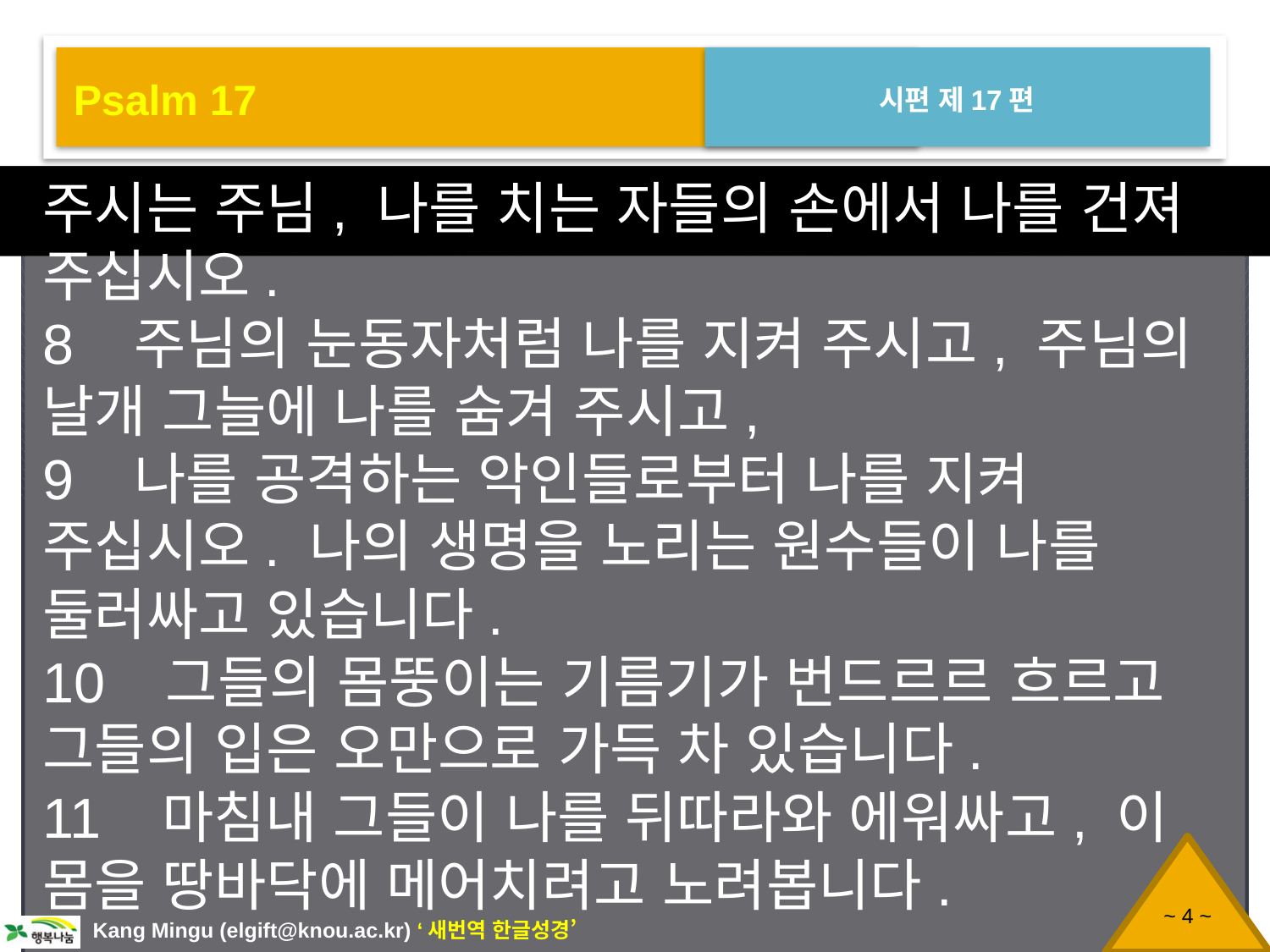

Psalm 17
시편 제17편
주시는 주님, 나를 치는 자들의 손에서 나를 건져 주십시오.
8   주님의 눈동자처럼 나를 지켜 주시고, 주님의 날개 그늘에 나를 숨겨 주시고,
9   나를 공격하는 악인들로부터 나를 지켜 주십시오. 나의 생명을 노리는 원수들이 나를 둘러싸고 있습니다.
10   그들의 몸뚱이는 기름기가 번드르르 흐르고 그들의 입은 오만으로 가득 차 있습니다.
11   마침내 그들이 나를 뒤따라와 에워싸고, 이 몸을 땅바닥에 메어치려고 노려봅니다.